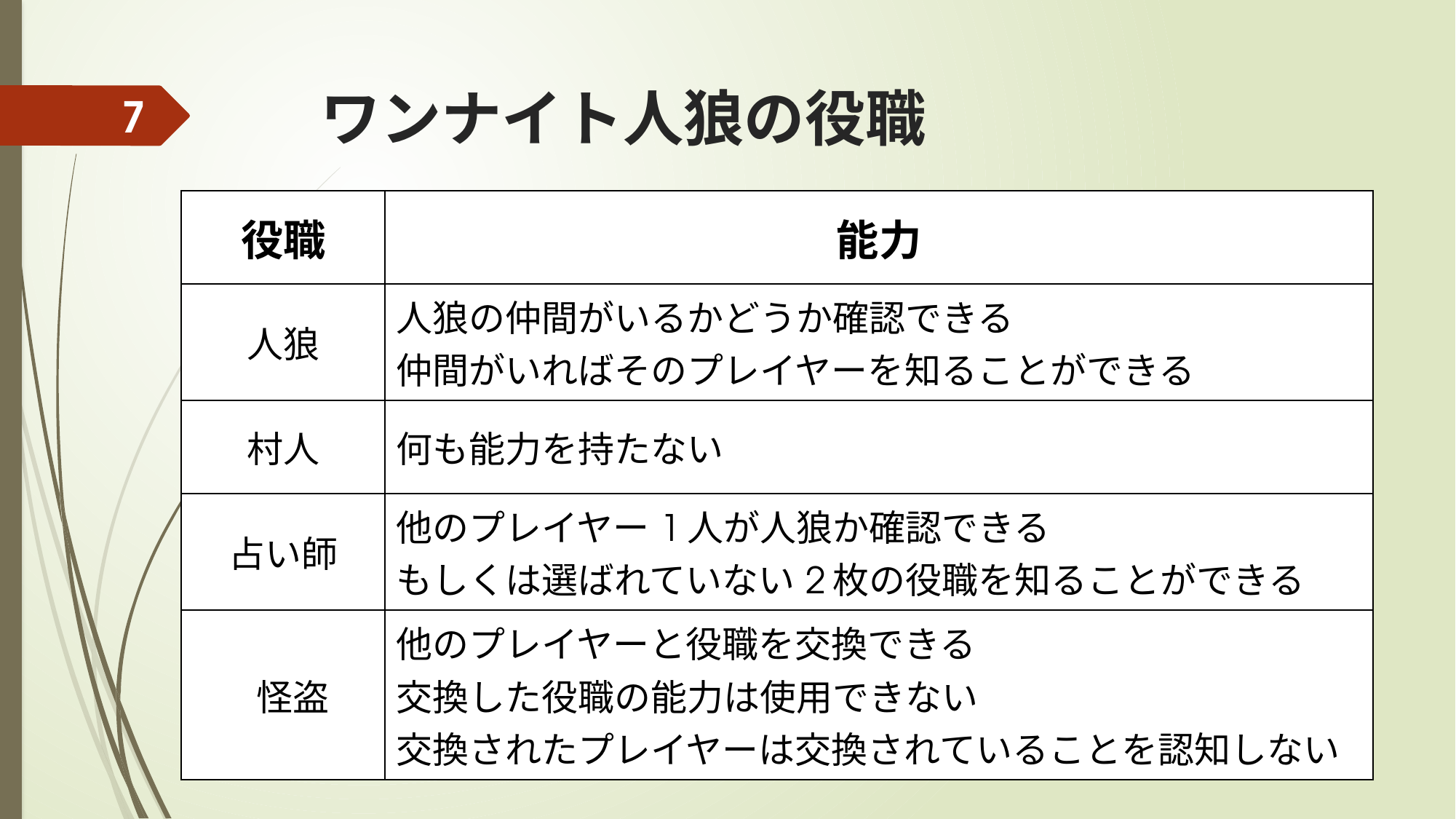

# ワンナイト人狼の役職
7
| 役職 | 能力 |
| --- | --- |
| 人狼 | 人狼の仲間がいるかどうか確認できる 仲間がいればそのプレイヤーを知ることができる |
| 村人 | 何も能力を持たない |
| 占い師 | 他のプレイヤー1人が人狼か確認できる もしくは選ばれていない2枚の役職を知ることができる |
| 怪盗 | 他のプレイヤーと役職を交換できる 交換した役職の能力は使用できない 交換されたプレイヤーは交換されていることを認知しない |